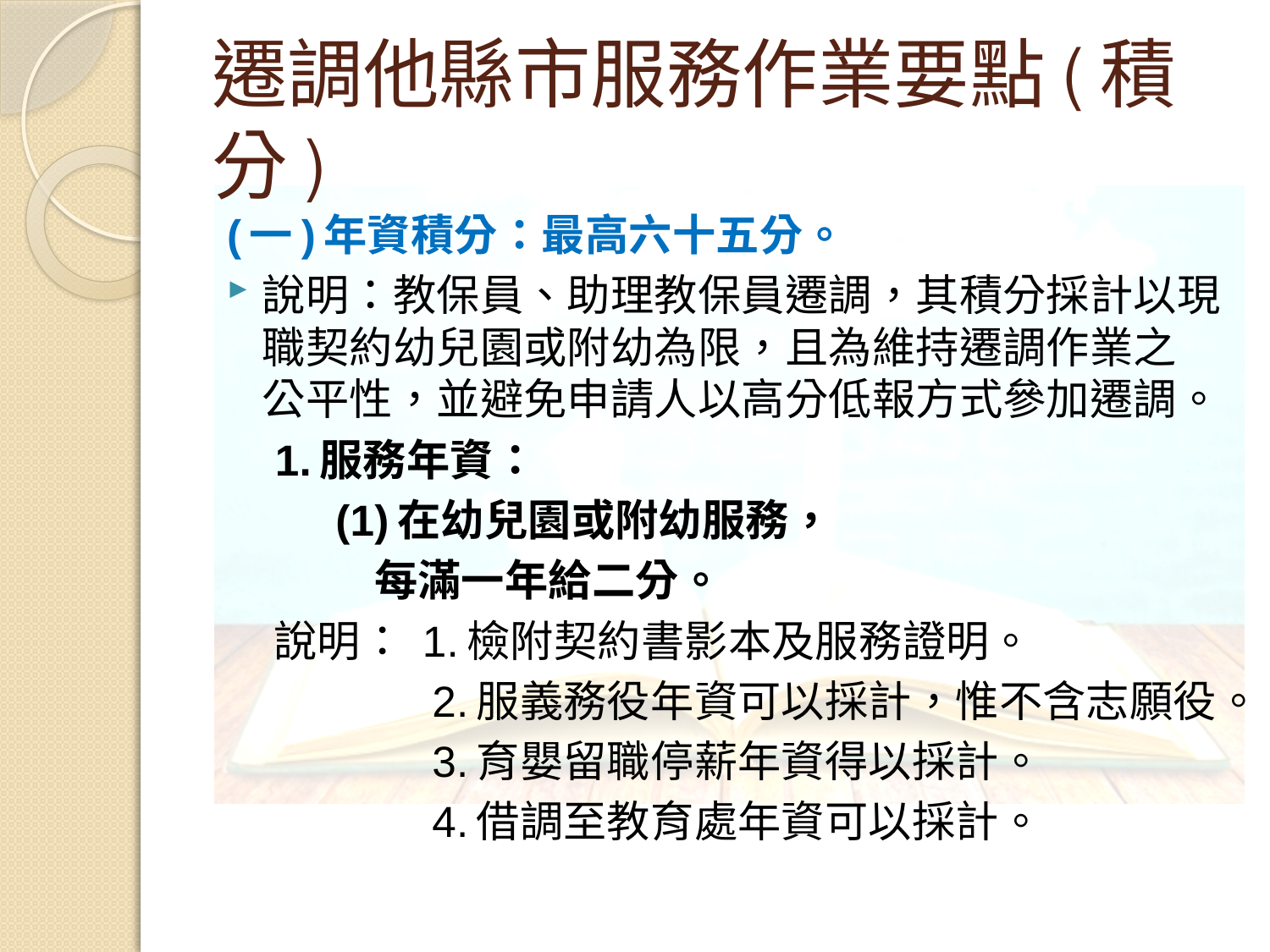

# 遷調他縣市服務作業要點(積分)
(一)年資積分：最高六十五分。
說明：教保員、助理教保員遷調，其積分採計以現職契約幼兒園或附幼為限，且為維持遷調作業之 公平性，並避免申請人以高分低報方式參加遷調。
    1.服務年資：
         (1)在幼兒園或附幼服務，
              每滿一年給二分。
    說明： 1.檢附契約書影本及服務證明。
                 2.服義務役年資可以採計，惟不含志願役。
                 3.育嬰留職停薪年資得以採計。
                 4.借調至教育處年資可以採計。